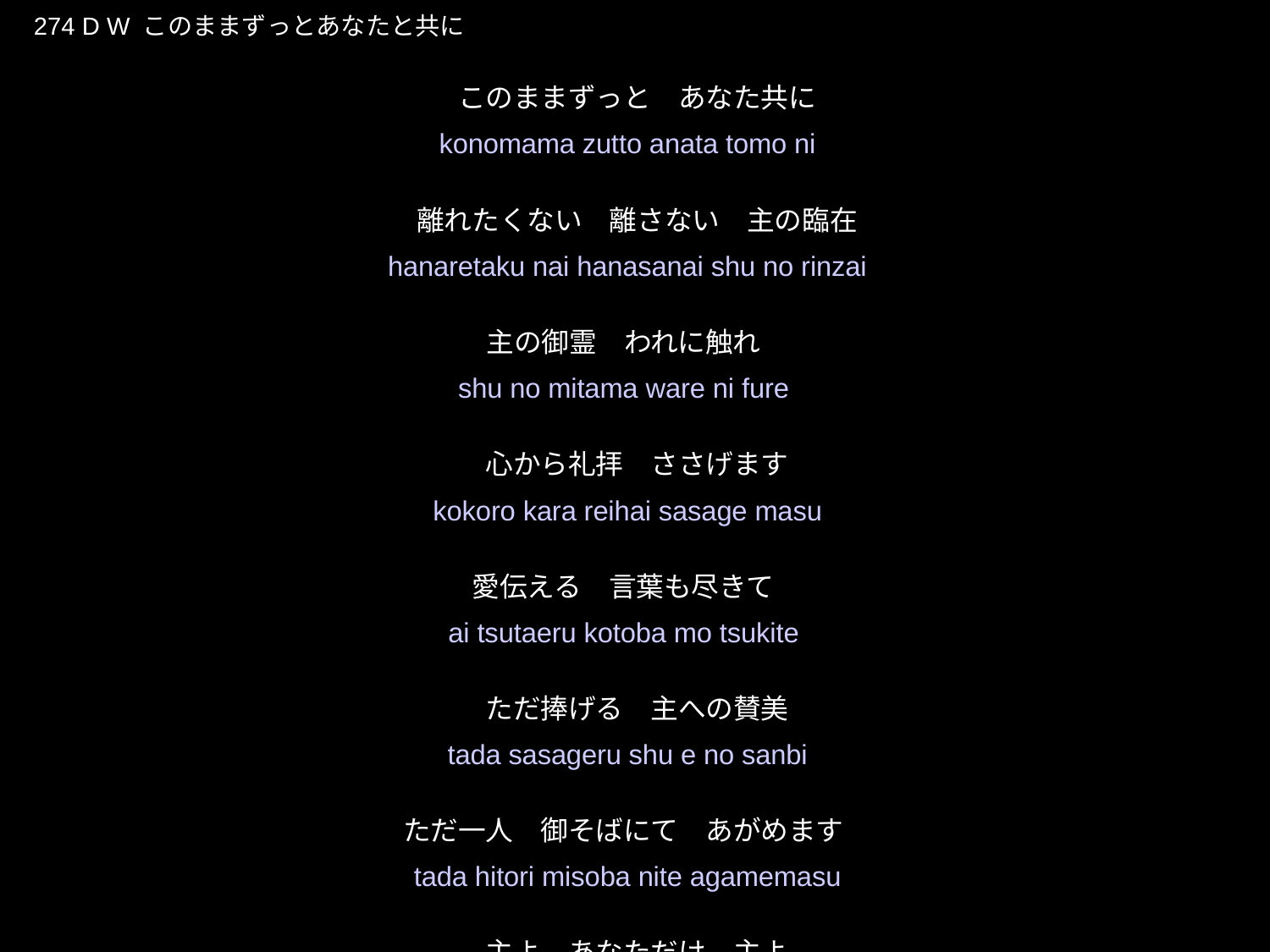

このままずっとあなたとともに
★W
274 D W このままずっとあなたと共に
このままずっと　あなた共に
離れたくない　離さない　主の臨在
主の御霊　われに触れ　
心から礼拝　ささげます
愛伝える　言葉も尽きて　
ただ捧げる　主への賛美
ただ一人　御そばにて　あがめます　
主よ　あなただけ　主よ
★３
konomama zutto anata tomo ni
hanaretaku nai hanasanai shu no rinzai
shu no mitama ware ni fure
kokoro kara reihai sasage masu
ai tsutaeru kotoba mo tsukite
tada sasageru shu e no sanbi
tada hitori misoba nite agamemasu
shu yo anata dake shu yo